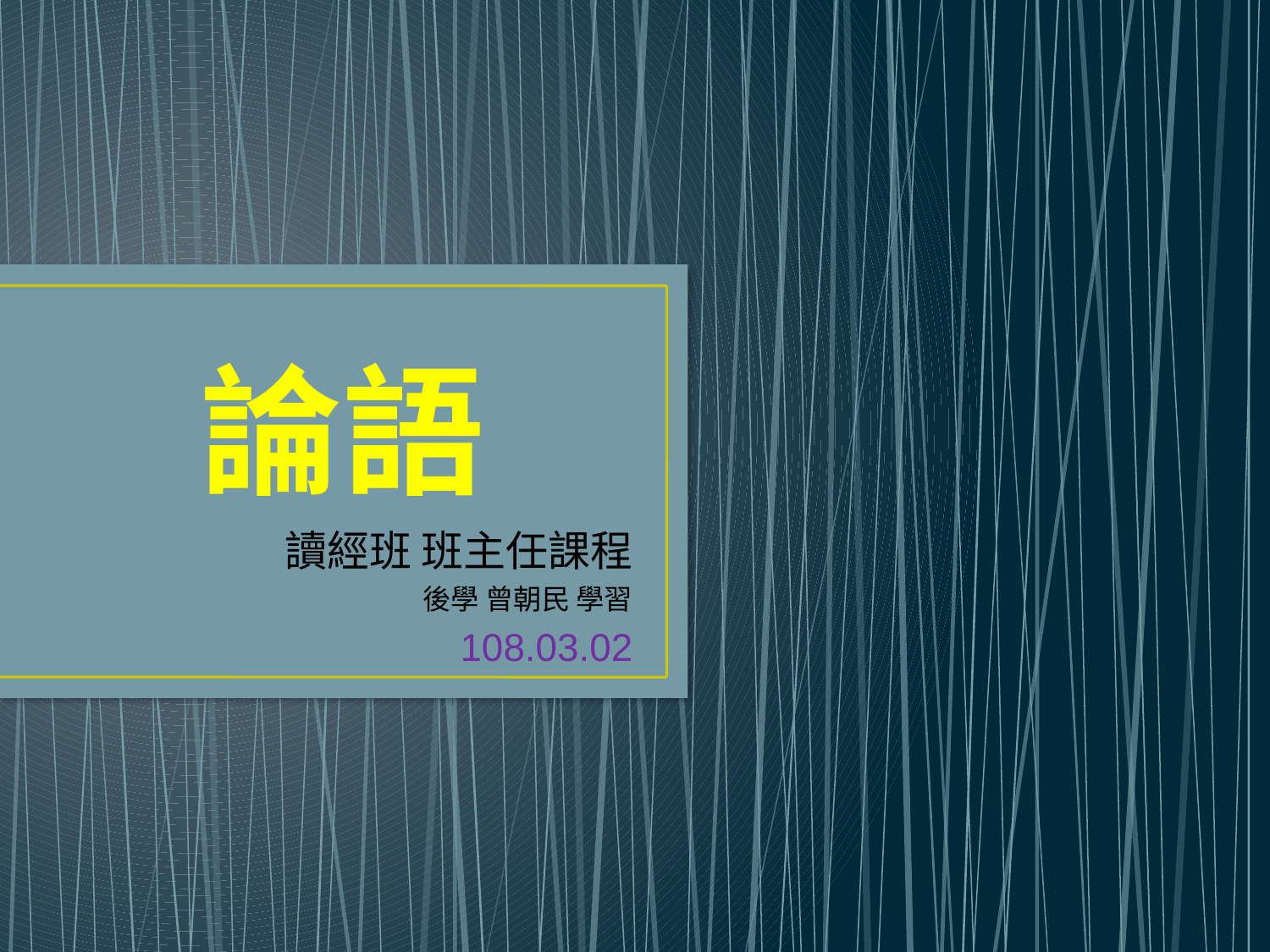

# 論語
讀經班 班主任課程
後學 曾朝民 學習
108.03.02